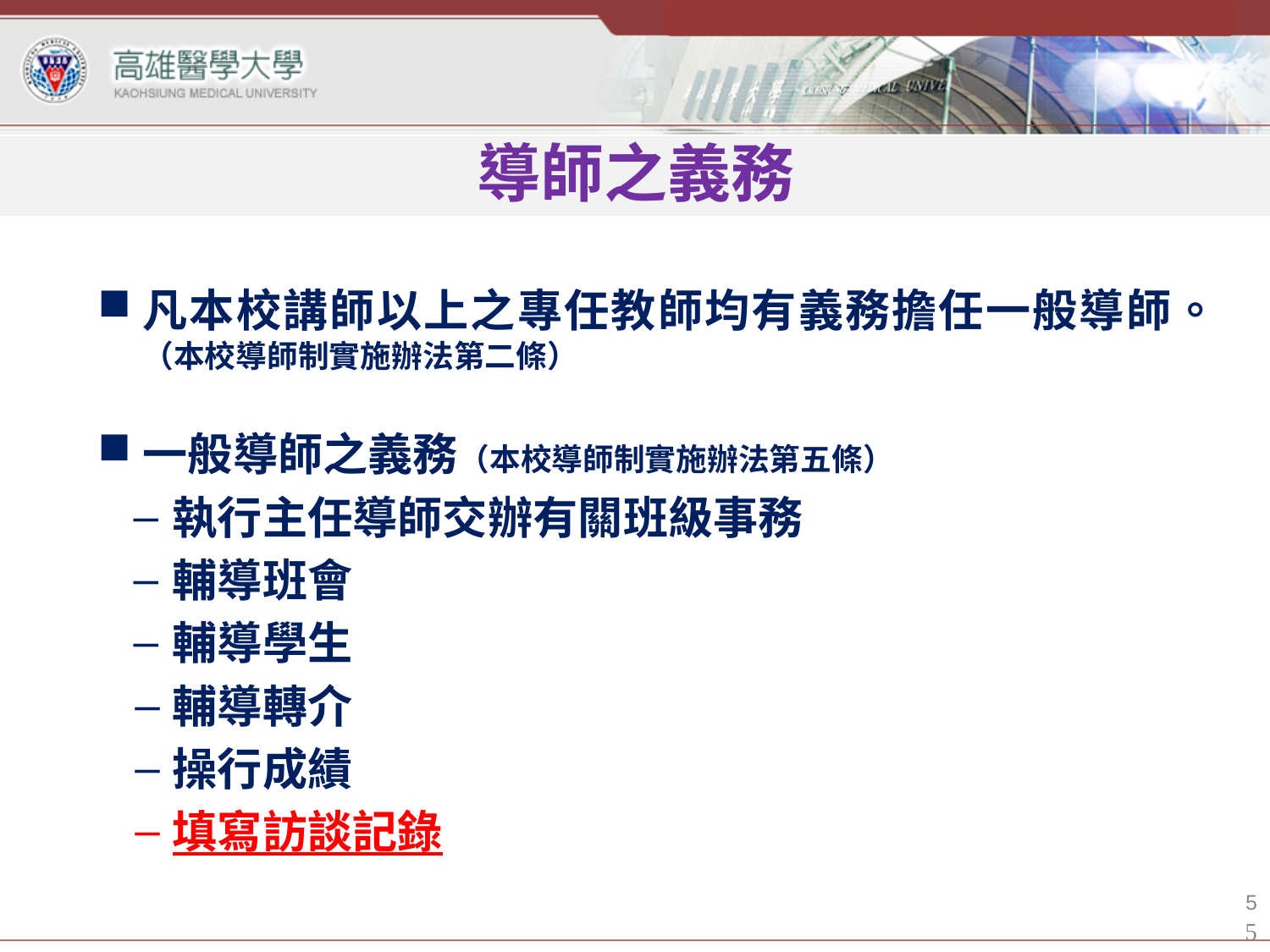

# 導師之義務
凡本校講師以上之專任教師均有義務擔任一般導師。（本校導師制實施辦法第二條）

一般導師之義務（本校導師制實施辦法第五條）
執行主任導師交辦有關班級事務
輔導班會
輔導學生
輔導轉介
操行成績
填寫訪談記錄

5